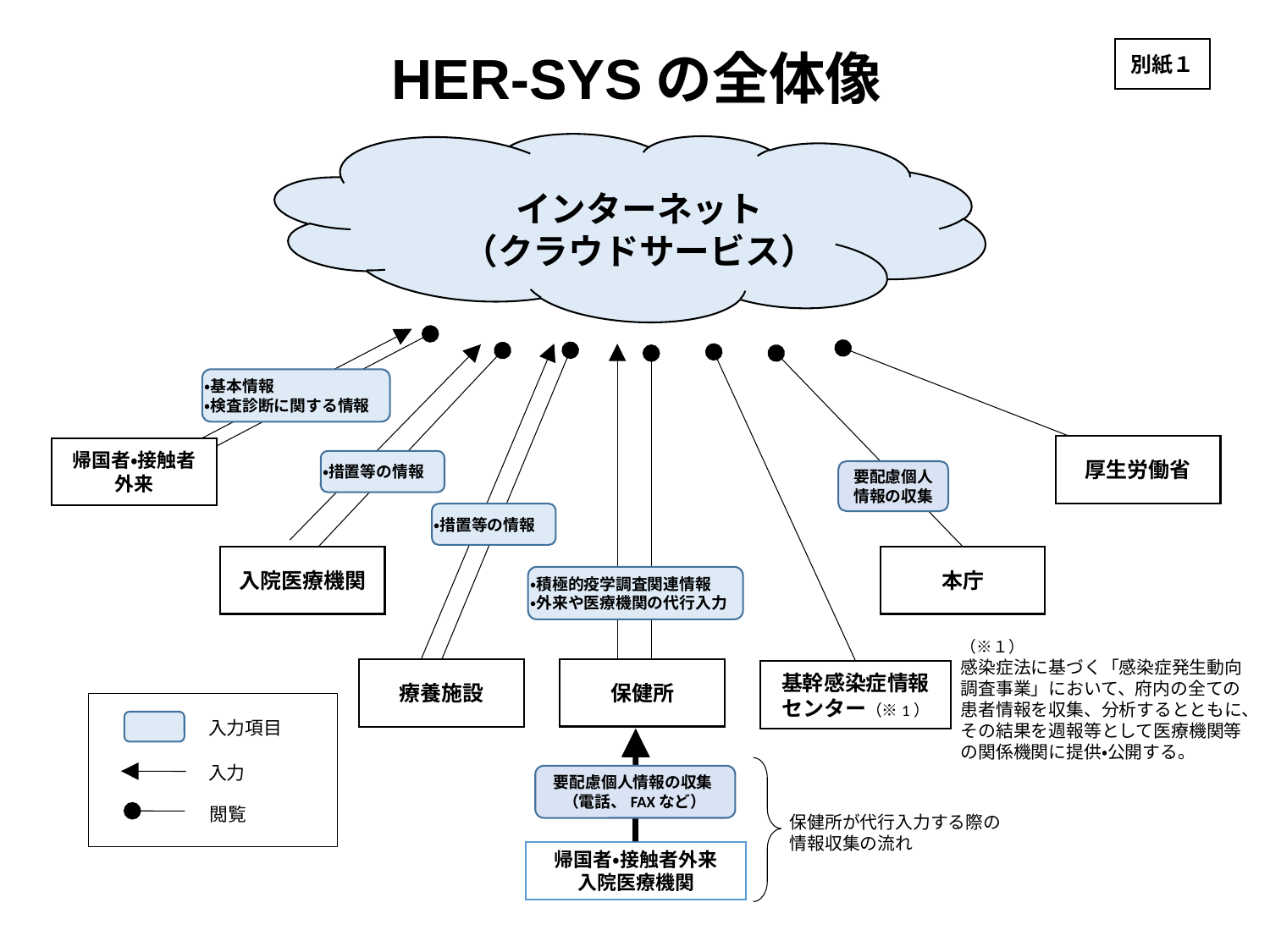

HER-SYSの全体像
別紙１

インターネット
（クラウドサービス）
・基本情報
・検査診断に関する情報
厚生労働省
帰国者・接触者
外来
・措置等の情報
要配慮個人
情報の収集
・措置等の情報
入院医療機関
本庁
・積極的疫学調査関連情報
・外来や医療機関の代行入力
（※１）
感染症法に基づく「感染症発生動向調査事業」において、府内の全ての患者情報を収集、分析するとともに、その結果を週報等として医療機関等の関係機関に提供・公開する。
保健所
療養施設
基幹感染症情報センター（※1）

入力項目

入力

　要配慮個人情報の収集
      （電話、FAXなど）
閲覧
保健所が代行入力する際の情報収集の流れ
帰国者・接触者外来
入院医療機関